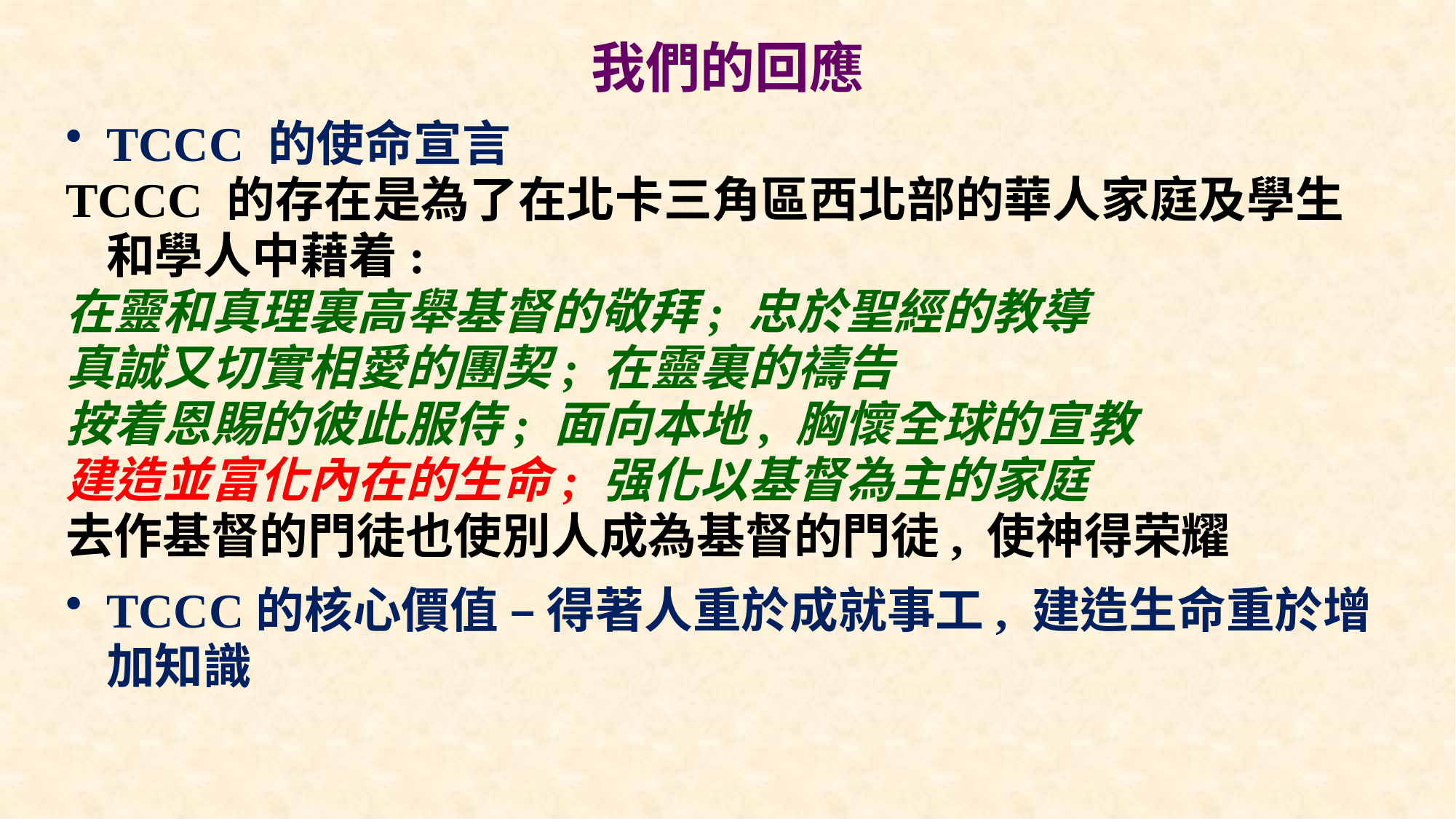

# 我們的回應
TCCC 的使命宣言
TCCC 的存在是為了在北卡三角區西北部的華人家庭及學生和學人中藉着:
在靈和真理裏高舉基督的敬拜; 忠於聖經的教導
真誠又切實相愛的團契; 在靈裏的禱告
按着恩賜的彼此服侍; 面向本地, 胸懷全球的宣教
建造並富化內在的生命; 强化以基督為主的家庭
去作基督的門徒也使別人成為基督的門徒, 使神得荣耀
TCCC的核心價值 – 得著人重於成就事工, 建造生命重於增加知識